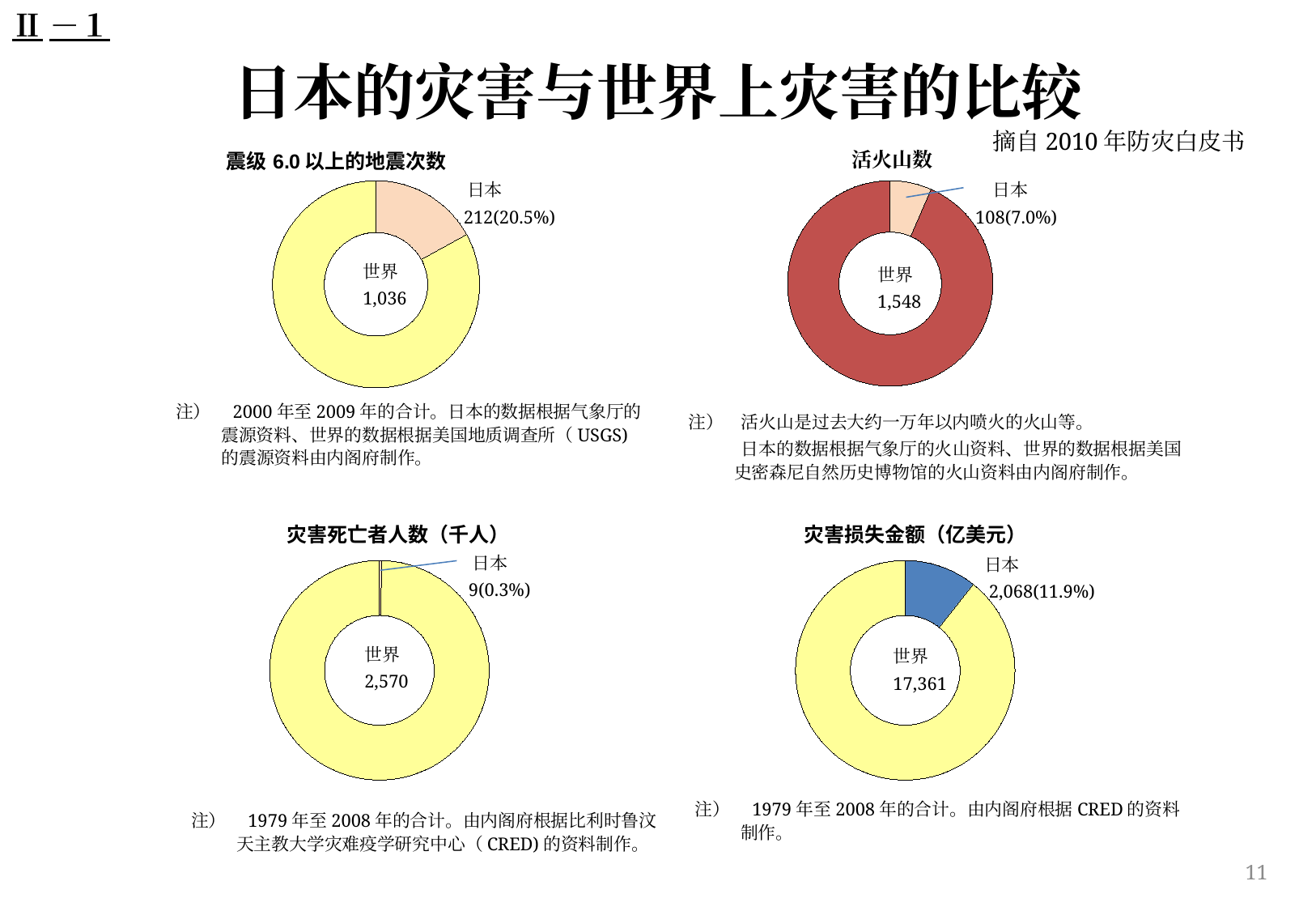

Ⅱ－１
# 日本的灾害与世界上灾害的比较

### Chart: 震级6.0以上的地震次数

| Category | マグニチュード6.0以上の地震回数 |
|---|---|
| 日本 | 212.0 |
| 世界 | 1036.0 |
摘自2010年防灾白皮书

### Chart: 活火山数

| Category | 活火山数 |
|---|---|
| 日本 | 108.0 |
| 世界 | 1548.0 |
   日本
   212(20.5%)
   日本
108(7.0%)
    世界
　1,036
    世界
　1,548
注）　2000年至2009年的合计。日本的数据根据气象厅的震源资料、世界的数据根据美国地质调查所（USGS)的震源资料由内阁府制作。
注）　活火山是过去大约一万年以内喷火的火山等。
　　　日本的数据根据气象厅的火山资料、世界的数据根据美国史密森尼自然历史博物馆的火山资料由内阁府制作。

### Chart: 灾害损失金额（亿美元）

| Category | 災害被害額（億ドル） |
|---|---|
| 日本 | 2068.0 |
| 世界 | 17361.0 |

### Chart: 灾害死亡者人数（千人）

| Category | 災害死者数（千人） |
|---|---|
| 日本 | 9.0 |
| 世界 | 2570.0 |
  日本
  9(0.3%)
日本
 2,068(11.9%)
    世界
　2,570
    世界
　17,361
注）　1979年至2008年的合计。由内阁府根据CRED的资料制作。
注）　1979年至2008年的合计。由内阁府根据比利时鲁汶天主教大学灾难疫学研究中心（CRED)的资料制作。
11